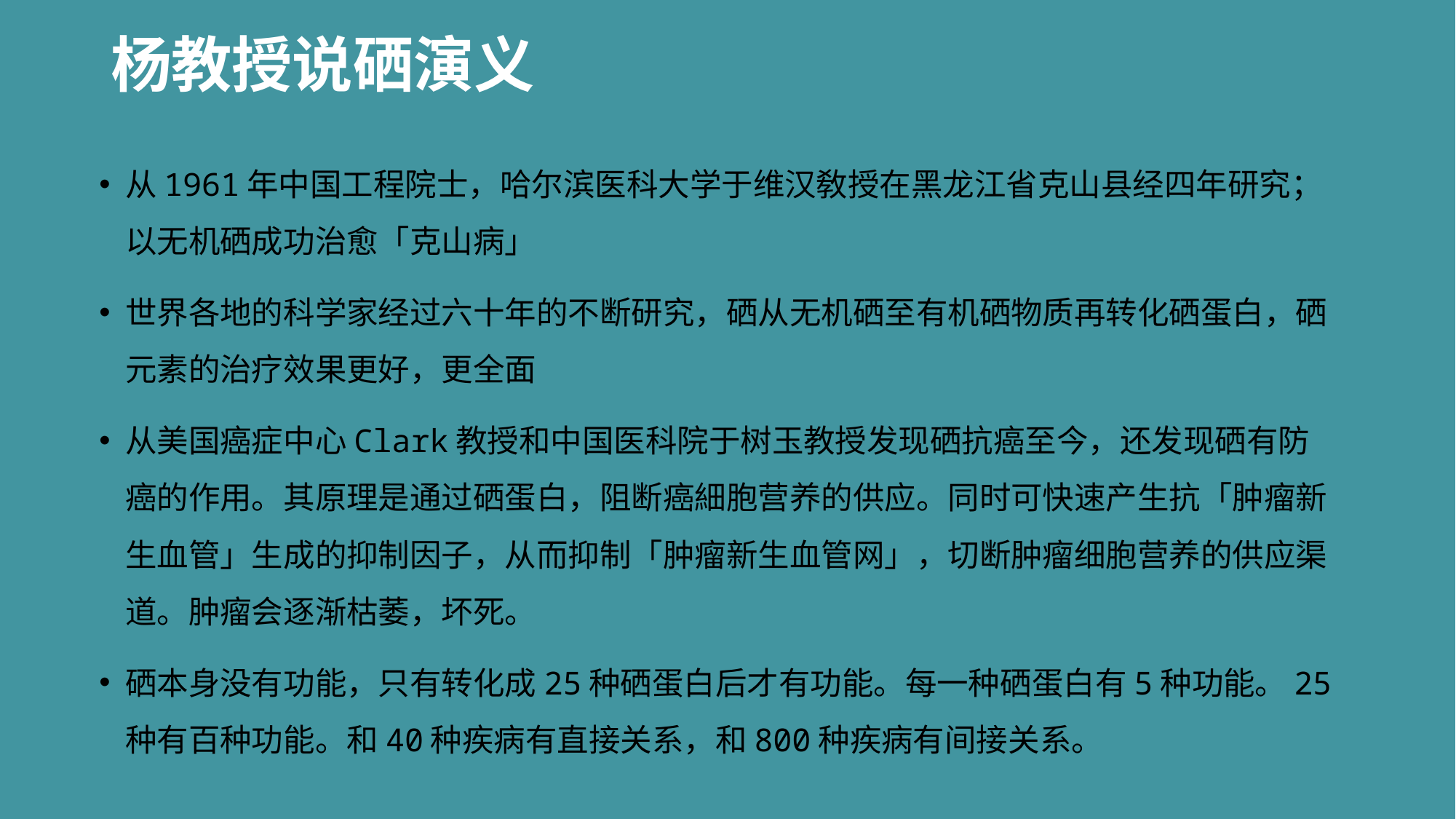

# 杨教授说硒演义
从1961年中国工程院士，哈尔滨医科大学于维汉敎授在黑龙江省克山县经四年研究；以无机硒成功治愈「克山病」
世界各地的科学家经过六十年的不断研究，硒从无机硒至有机硒物质再转化硒蛋白，硒元素的治疗效果更好，更全面
从美国癌症中心Clark教授和中国医科院于树玉教授发现硒抗癌至今，还发现硒有防癌的作用。其原理是通过硒蛋白，阻断癌細胞营养的供应。同时可快速产生抗「肿瘤新生血管」生成的抑制因子，从而抑制「肿瘤新生血管网」，切断肿瘤细胞营养的供应渠道。肿瘤会逐渐枯萎，坏死。
硒本身没有功能，只有转化成25种硒蛋白后才有功能。每一种硒蛋白有5种功能。25种有百种功能。和40种疾病有直接关系，和800种疾病有间接关系。